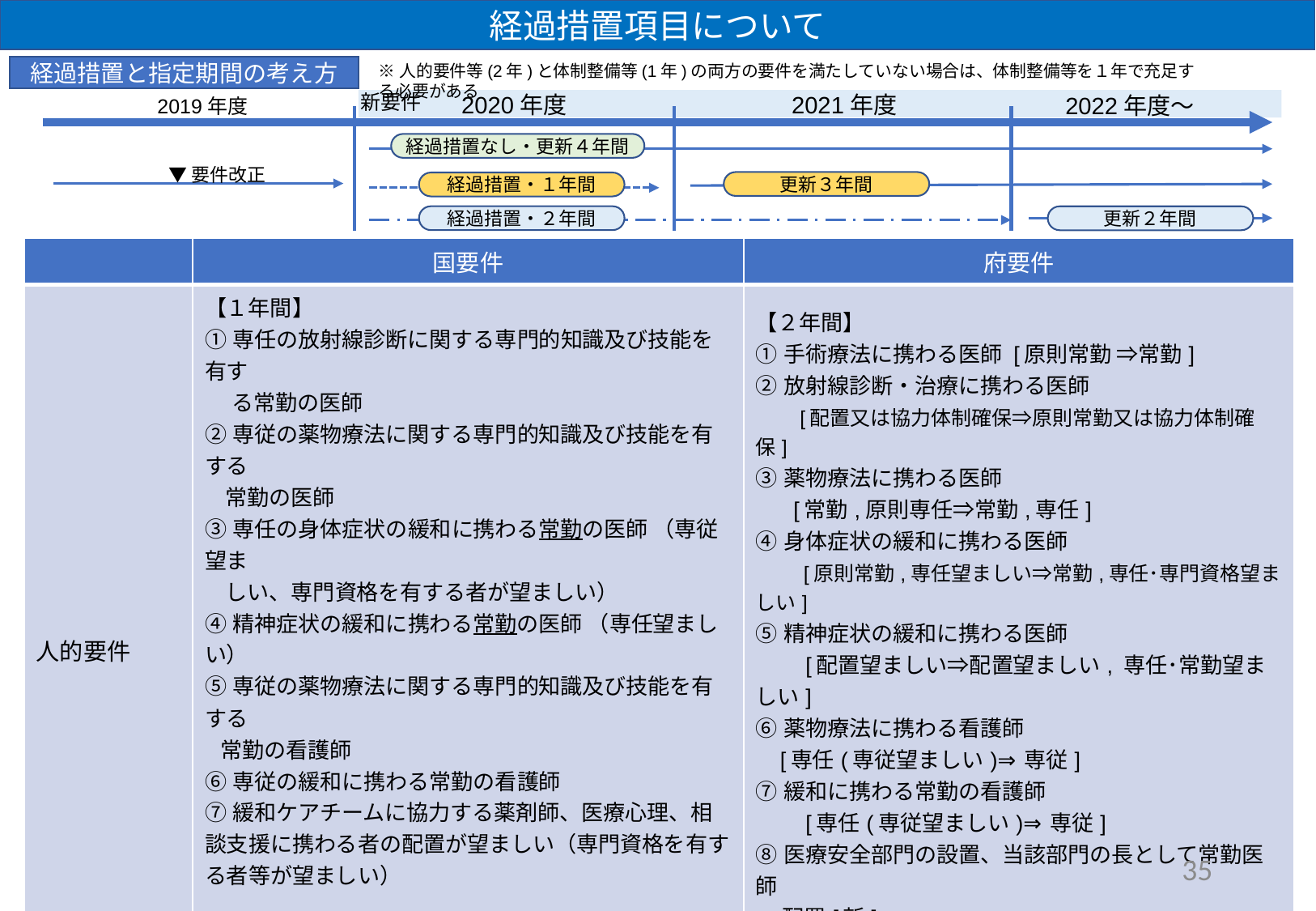

経過措置項目について
※人的要件等(2年)と体制整備等(1年)の両方の要件を満たしていない場合は、体制整備等を１年で充足する必要がある
経過措置と指定期間の考え方
2020年度
2021年度
新要件
2022年度～
2019年度
経過措置なし・更新４年間
更新３年間
経過措置・１年間
経過措置・２年間
更新２年間

▼要件改正
|  | 国要件 | 府要件 |
| --- | --- | --- |
| 人的要件 | 【１年間】 ①専任の放射線診断に関する専門的知識及び技能を有す　 　 る常勤の医師 ②専従の薬物療法に関する専門的知識及び技能を有する 常勤の医師 ③専任の身体症状の緩和に携わる常勤の医師 （専従望ま しい、専門資格を有する者が望ましい） ④精神症状の緩和に携わる常勤の医師 （専任望ましい） ⑤専従の薬物療法に関する専門的知識及び技能を有する 常勤の看護師 ⑥専従の緩和に携わる常勤の看護師 ⑦緩和ケアチームに協力する薬剤師、医療心理、相談支援に携わる者の配置が望ましい（専門資格を有する者等が望ましい） 【２年間】 ①専従の放射線治療に関する専門的知識及び技能を有する常勤の医師 | 【２年間】 ①手術療法に携わる医師 [原則常勤 ⇒常勤] ②放射線診断・治療に携わる医師 　 [配置又は協力体制確保⇒原則常勤又は協力体制確保] ③薬物療法に携わる医師 　 [常勤,原則専任⇒常勤,専任] ④身体症状の緩和に携わる医師 　　[原則常勤,専任望ましい⇒常勤,専任･専門資格望ましい] ⑤精神症状の緩和に携わる医師 　　[配置望ましい⇒配置望ましい, 専任･常勤望ましい] ⑥薬物療法に携わる看護師 [専任(専従望ましい)⇒専従] ⑦緩和に携わる常勤の看護師 　　[専任(専従望ましい)⇒専従] ⑧医療安全部門の設置、当該部門の長として常勤医師 　 配置[新] ⑨医療安全管理者として薬剤師や看護師の配置[新] 　[常勤,専任望ましい] |
| 診療実績 | 【１年間】 ①緩和ケアの診療実績 | 【２年間】 ①緩和ケアの診療実績[新] |
35